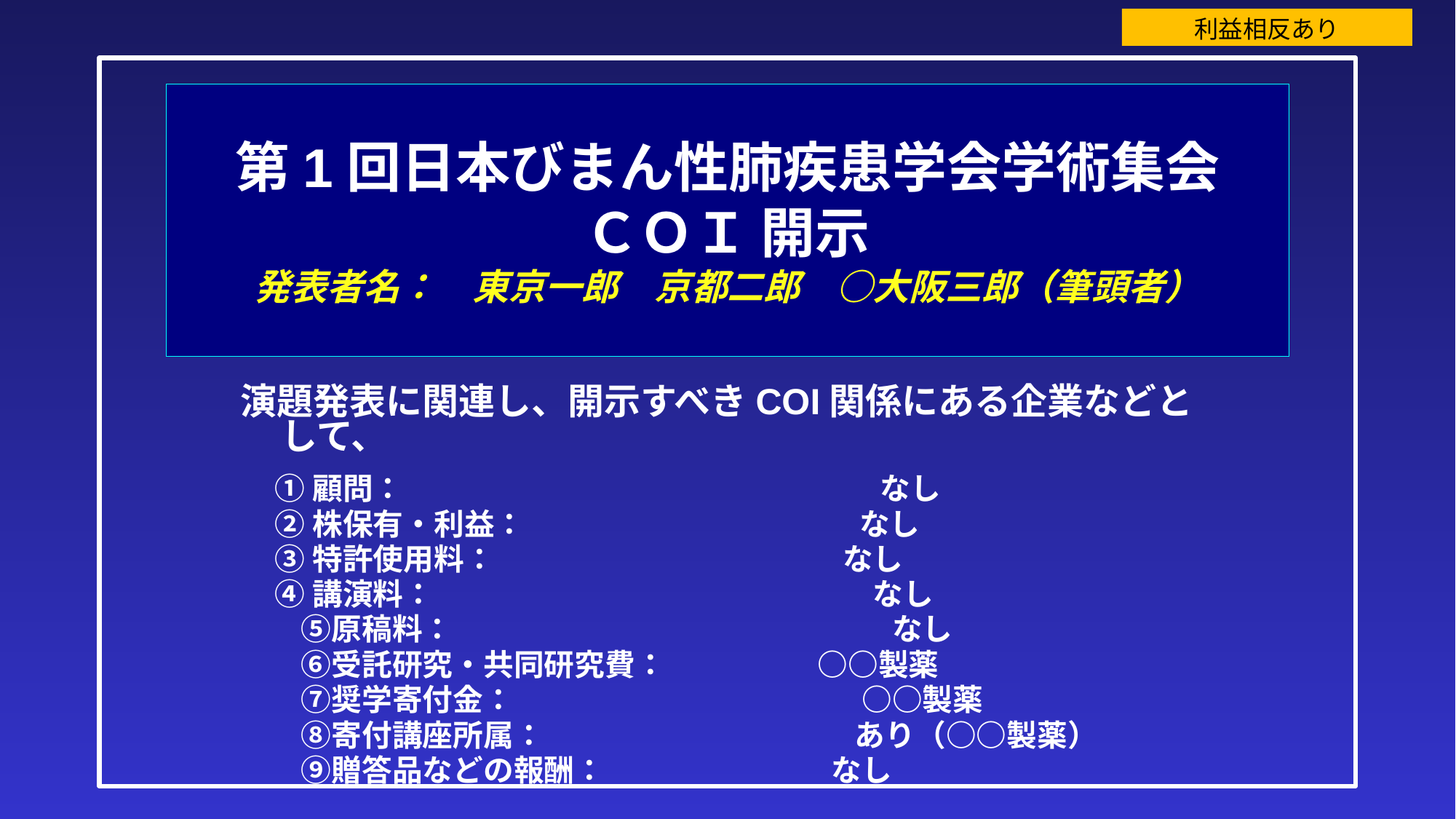

利益相反あり

第1回日本びまん性肺疾患学会学術集会
ＣＯＩ 開示
発表者名：　東京一郎　京都二郎　○大阪三郎（筆頭者）
演題発表に関連し、開示すべきCOI関係にある企業などとして、

     ①顧問：　　　　　　　　　　　　　　　   なし
     ②株保有・利益：　　　　　　　　　　　なし
     ③特許使用料：　　　　　　　　　　　  なし
     ④講演料：　　　　　　　　　　　　　　  なし
　　⑤原稿料：　　　　　　　　　　　　  　　なし
　　⑥受託研究・共同研究費：　　　　　○○製薬
　　⑦奨学寄付金：　 　　　　　　　　　　 ○○製薬
　　⑧寄付講座所属：　　　　　　　　　　 あり（○○製薬）
　　⑨贈答品などの報酬：　　　　 　　　 なし